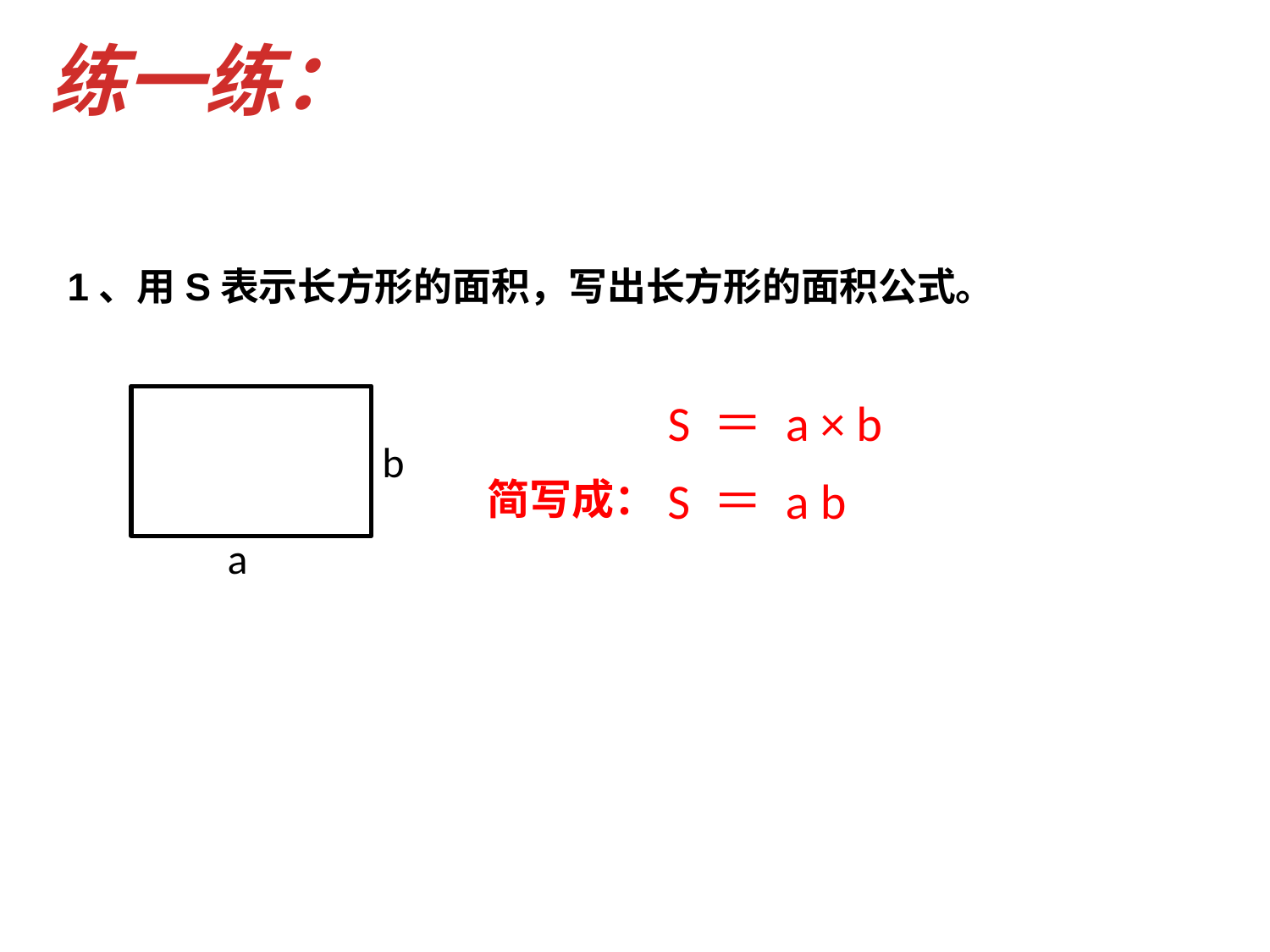

练一练：
1、用S表示长方形的面积，写出长方形的面积公式。

S ＝ a × b
b
S ＝ a b
简写成：
a